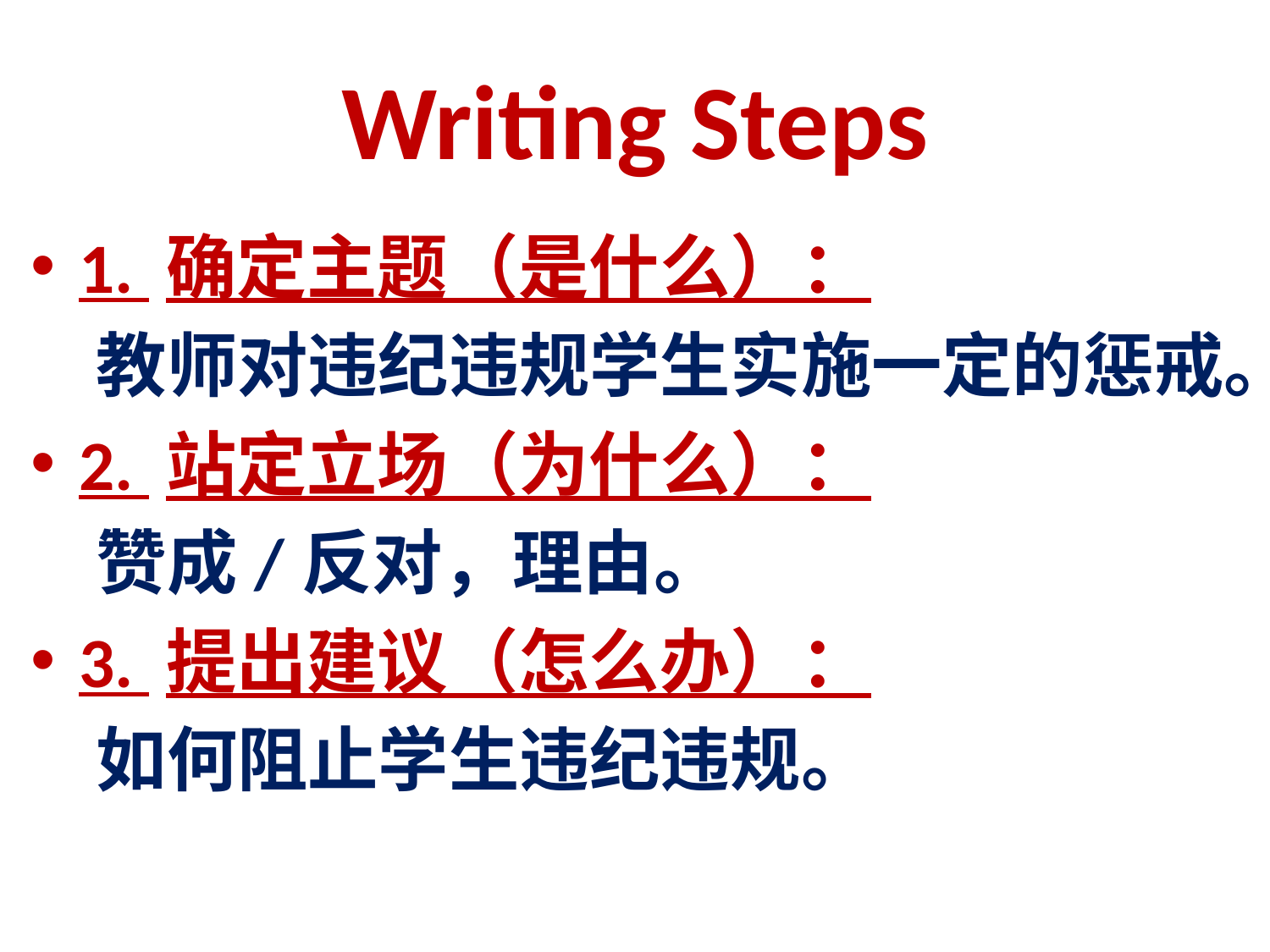

# Writing Steps
1. 确定主题（是什么）：
   教师对违纪违规学生实施一定的惩戒。
2. 站定立场（为什么）：
   赞成/反对，理由。
3. 提出建议（怎么办）：
   如何阻止学生违纪违规。